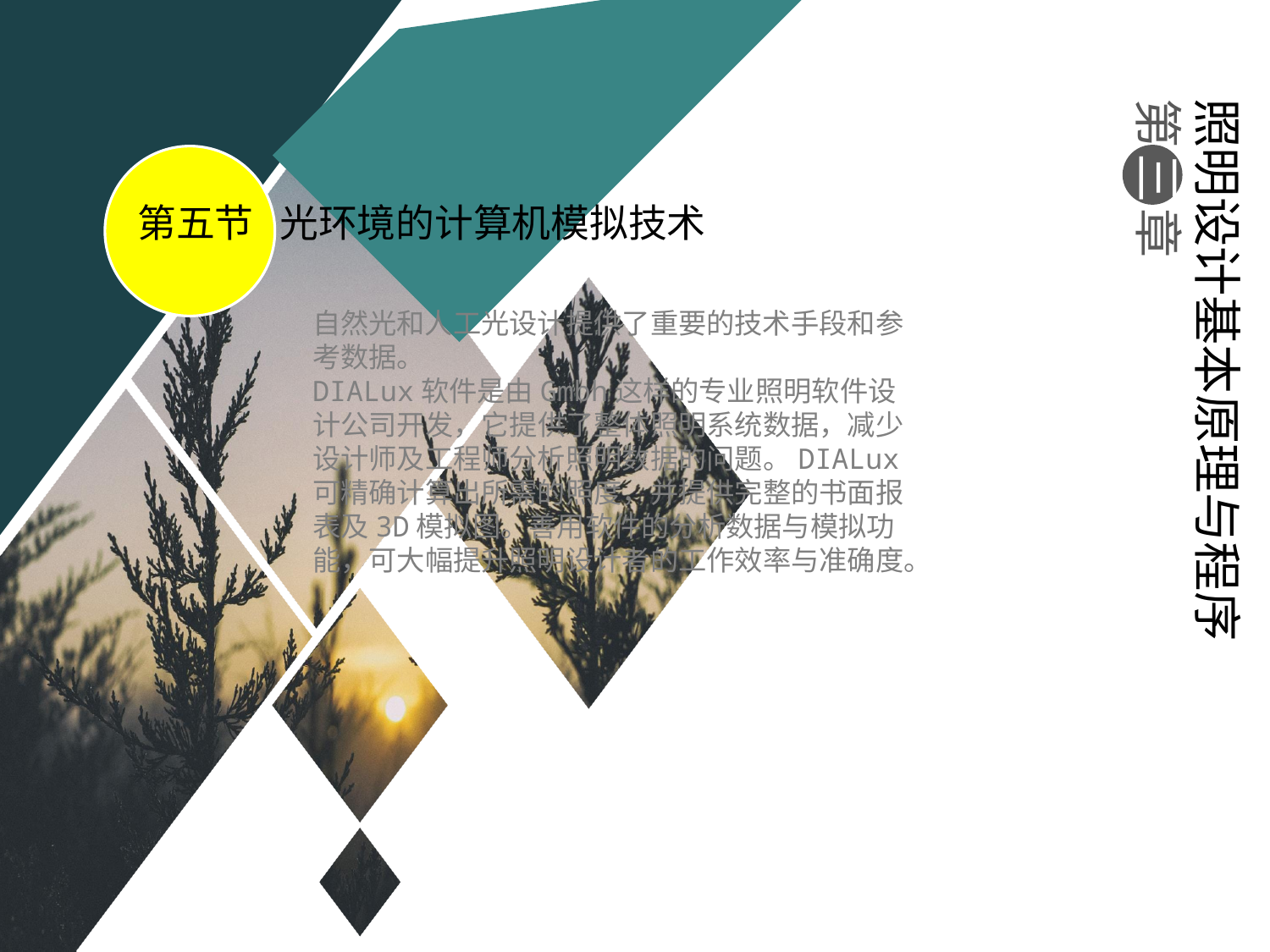

照明设计基本原理与程序
第 三 章

第五节   光环境的计算机模拟技术
自然光和人工光设计提供了重要的技术手段和参考数据。
DIALux软件是由Gmbh这样的专业照明软件设计公司开发，它提供了整体照明系统数据，减少设计师及工程师分析照明数据的问题。DIALux可精确计算出所需的照度，并提供完整的书面报表及3D模拟图。善用软件的分析数据与模拟功能，可大幅提升照明设计者的工作效率与准确度。

#